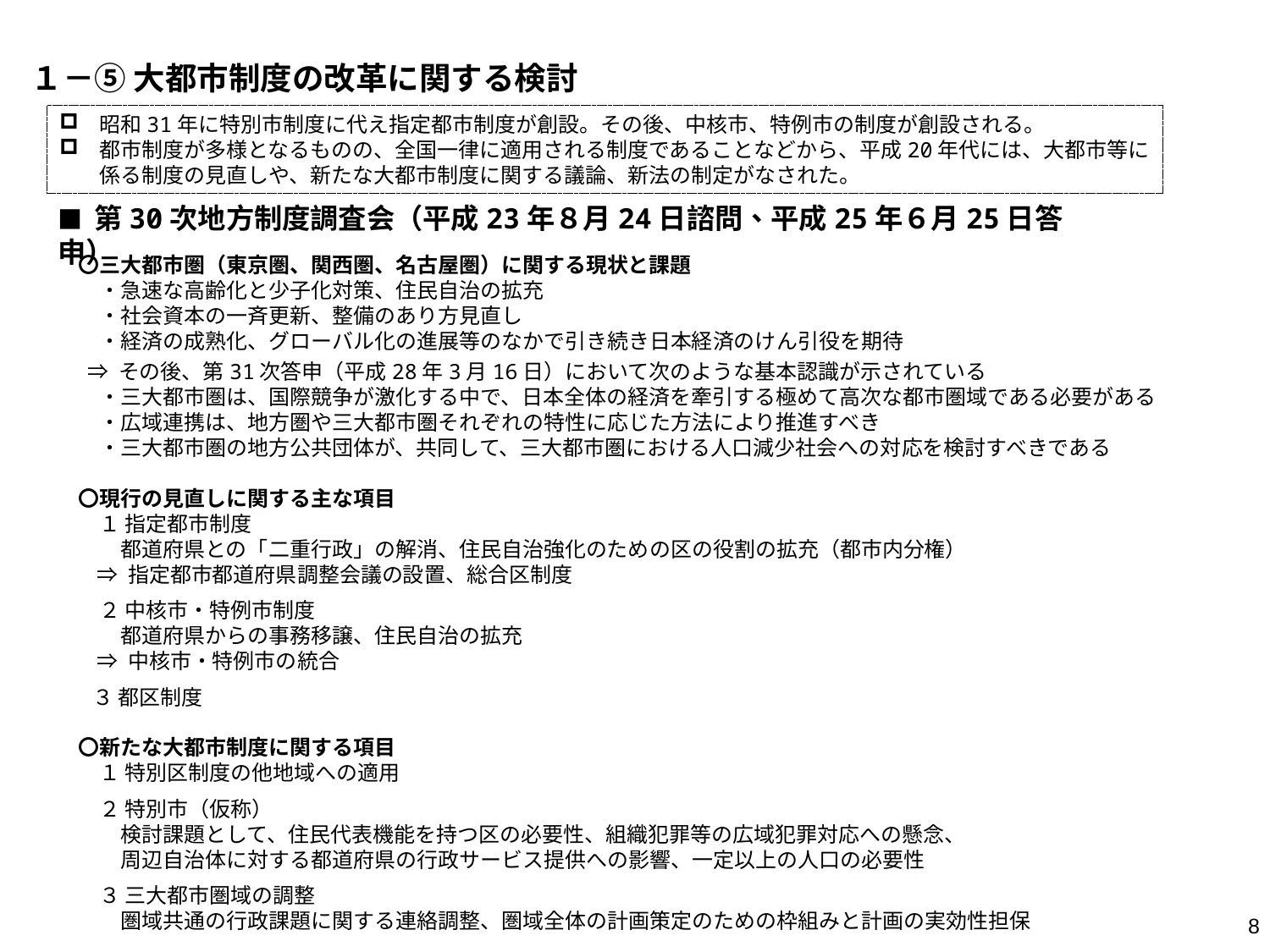

１－⑤ 大都市制度の改革に関する検討

昭和31年に特別市制度に代え指定都市制度が創設。その後、中核市、特例市の制度が創設される。
都市制度が多様となるものの、全国一律に適用される制度であることなどから、平成20年代には、大都市等に係る制度の見直しや、新たな大都市制度に関する議論、新法の制定がなされた。
■ 第30次地方制度調査会（平成23年８月24日諮問、平成25年６月25日答申）
〇三大都市圏（東京圏、関西圏、名古屋圏）に関する現状と課題
　・急速な高齢化と少子化対策、住民自治の拡充
　・社会資本の一斉更新、整備のあり方見直し
　・経済の成熟化、グローバル化の進展等のなかで引き続き日本経済のけん引役を期待
  ⇒ その後、第31次答申（平成28年3月16日）において次のような基本認識が示されている
　・三大都市圏は、国際競争が激化する中で、日本全体の経済を牽引する極めて高次な都市圏域である必要がある
　・広域連携は、地方圏や三大都市圏それぞれの特性に応じた方法により推進すべき
　・三大都市圏の地方公共団体が、共同して、三大都市圏における人口減少社会への対応を検討すべきである

〇現行の見直しに関する主な項目
　１ 指定都市制度
　　都道府県との「二重行政」の解消、住民自治強化のための区の役割の拡充（都市内分権）
    ⇒ 指定都市都道府県調整会議の設置、総合区制度
　２ 中核市・特例市制度
　　都道府県からの事務移譲、住民自治の拡充
    ⇒ 中核市・特例市の統合
  ３ 都区制度

〇新たな大都市制度に関する項目
　１ 特別区制度の他地域への適用
　２ 特別市（仮称）
　　検討課題として、住民代表機能を持つ区の必要性、組織犯罪等の広域犯罪対応への懸念、
　　周辺自治体に対する都道府県の行政サービス提供への影響、一定以上の人口の必要性
　３ 三大都市圏域の調整
　　圏域共通の行政課題に関する連絡調整、圏域全体の計画策定のための枠組みと計画の実効性担保
8